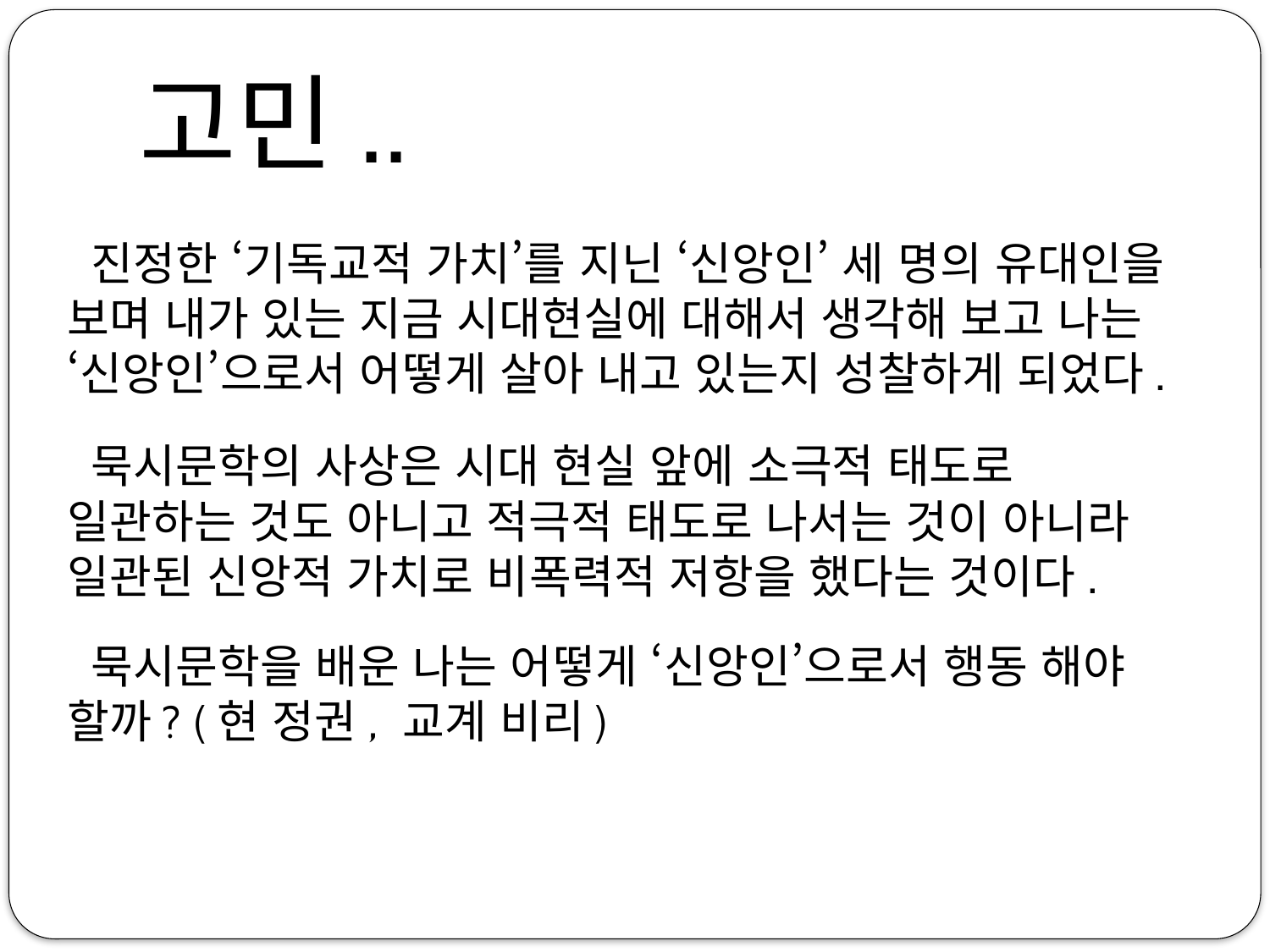

# 고민..

 진정한 ‘기독교적 가치’를 지닌 ‘신앙인’ 세 명의 유대인을 보며 내가 있는 지금 시대현실에 대해서 생각해 보고 나는 ‘신앙인’으로서 어떻게 살아 내고 있는지 성찰하게 되었다.

 묵시문학의 사상은 시대 현실 앞에 소극적 태도로 일관하는 것도 아니고 적극적 태도로 나서는 것이 아니라 일관된 신앙적 가치로 비폭력적 저항을 했다는 것이다.

 묵시문학을 배운 나는 어떻게 ‘신앙인’으로서 행동 해야 할까? (현 정권, 교계 비리)